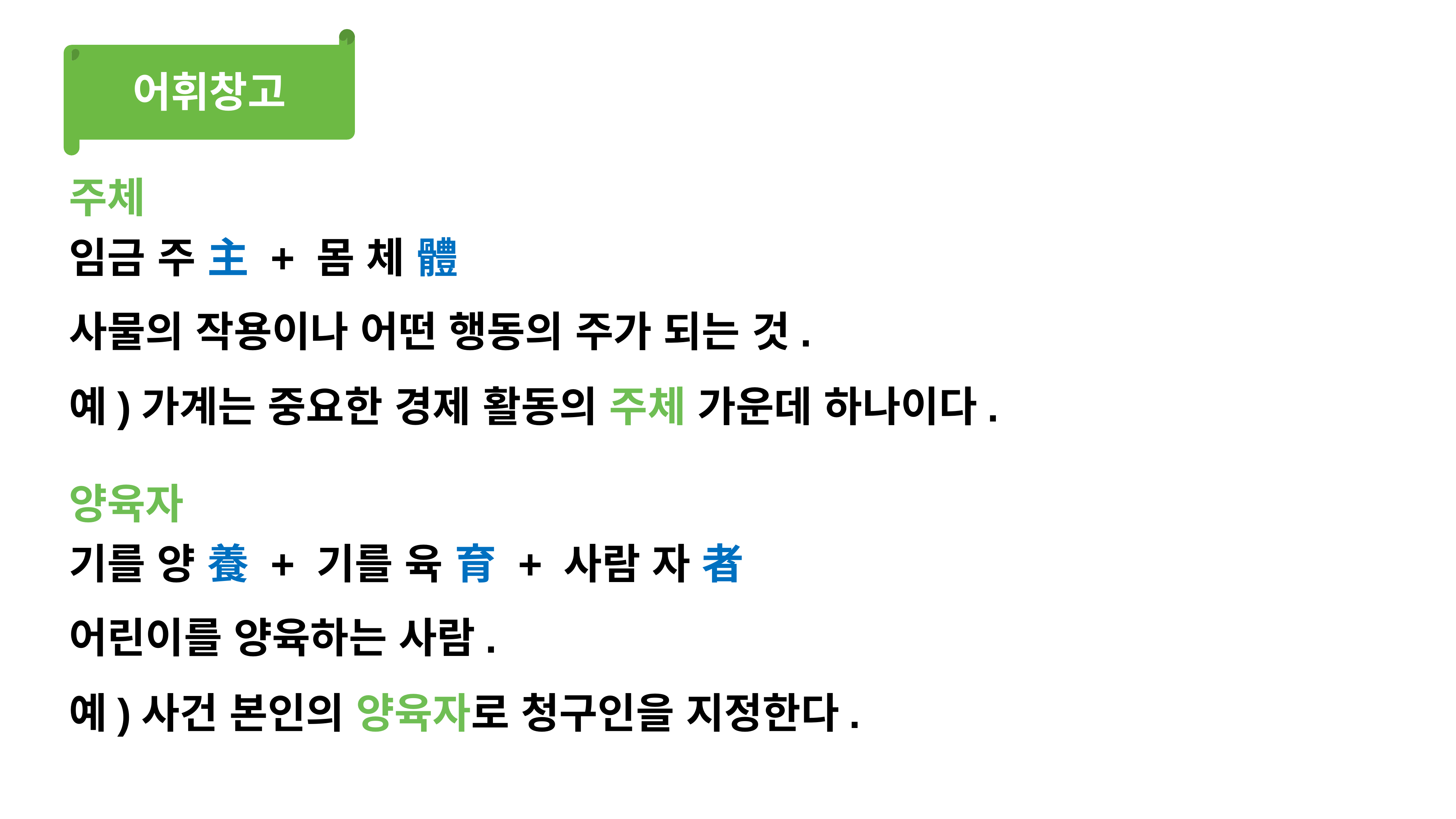

어휘창고
주체
임금 주 主 + 몸 체 體
사물의 작용이나 어떤 행동의 주가 되는 것.
예)가계는 중요한 경제 활동의 주체 가운데 하나이다.
양육자
기를 양 養 + 기를 육 育 + 사람 자 者
어린이를 양육하는 사람.
예)사건 본인의 양육자로 청구인을 지정한다.